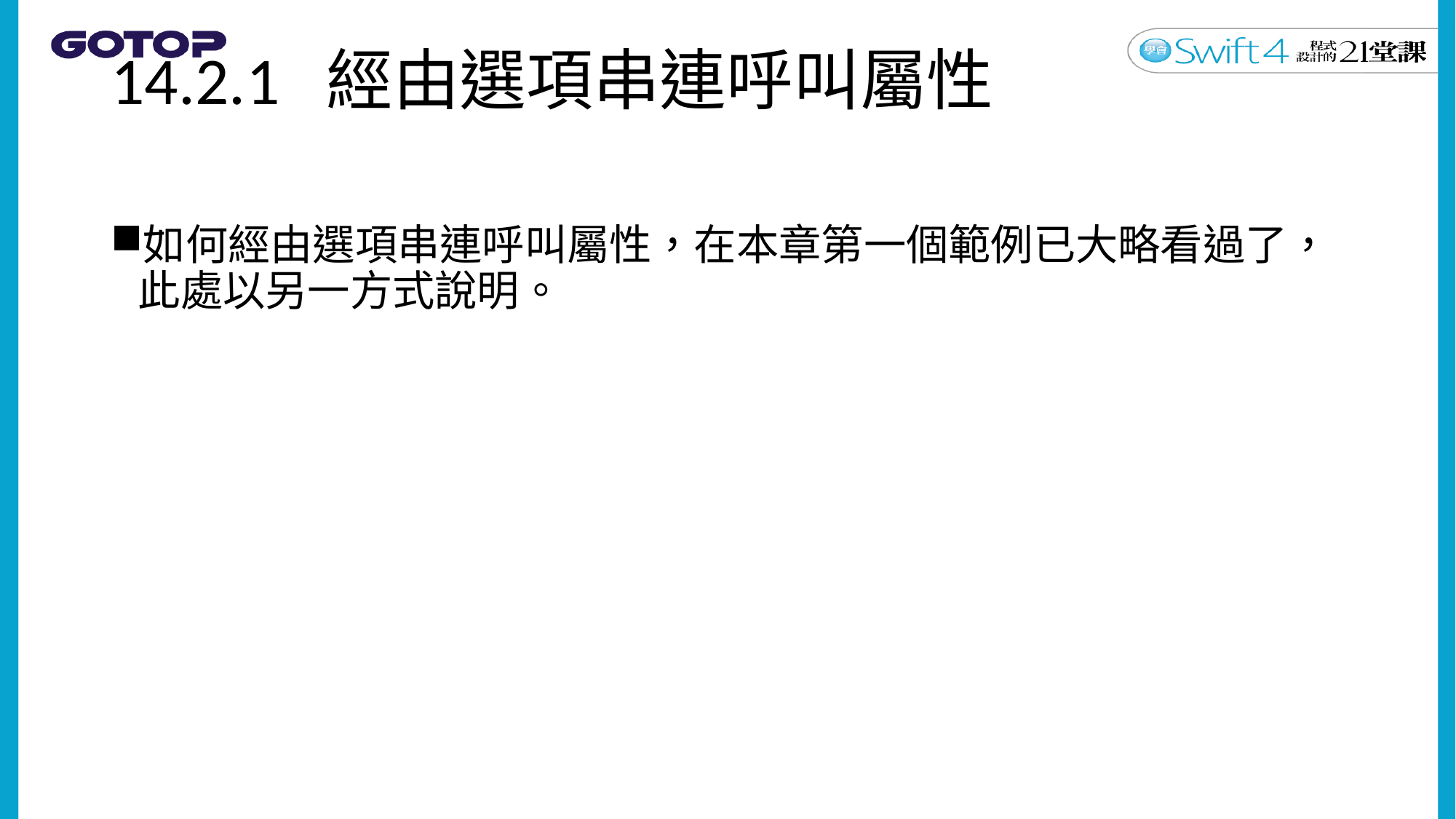

# 14.2.1  經由選項串連呼叫屬性
如何經由選項串連呼叫屬性，在本章第一個範例已大略看過了，此處以另一方式說明。